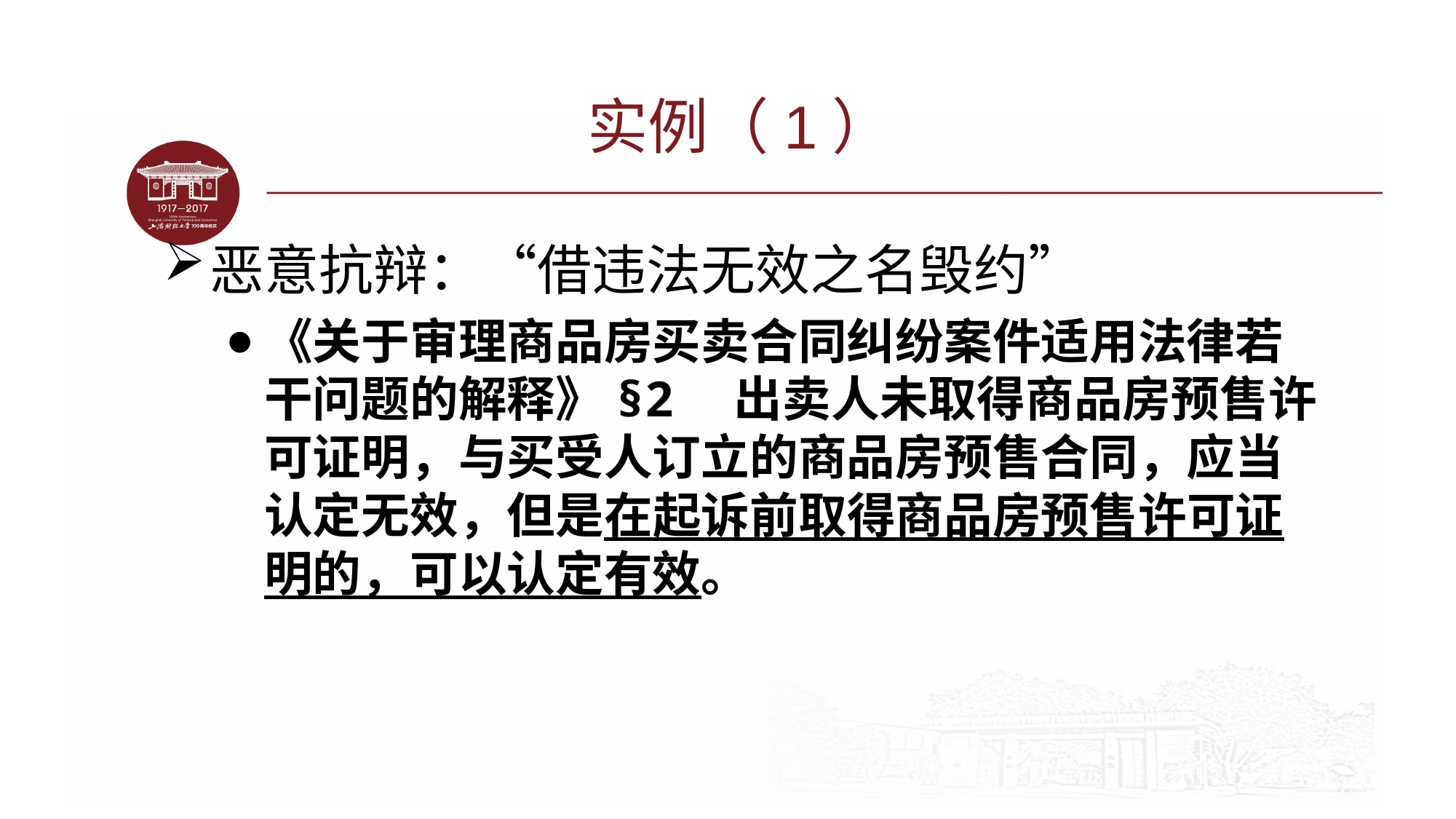

# 实例（1）
恶意抗辩：“借违法无效之名毁约”
《关于审理商品房买卖合同纠纷案件适用法律若干问题的解释》§2　出卖人未取得商品房预售许可证明，与买受人订立的商品房预售合同，应当认定无效，但是在起诉前取得商品房预售许可证明的，可以认定有效。